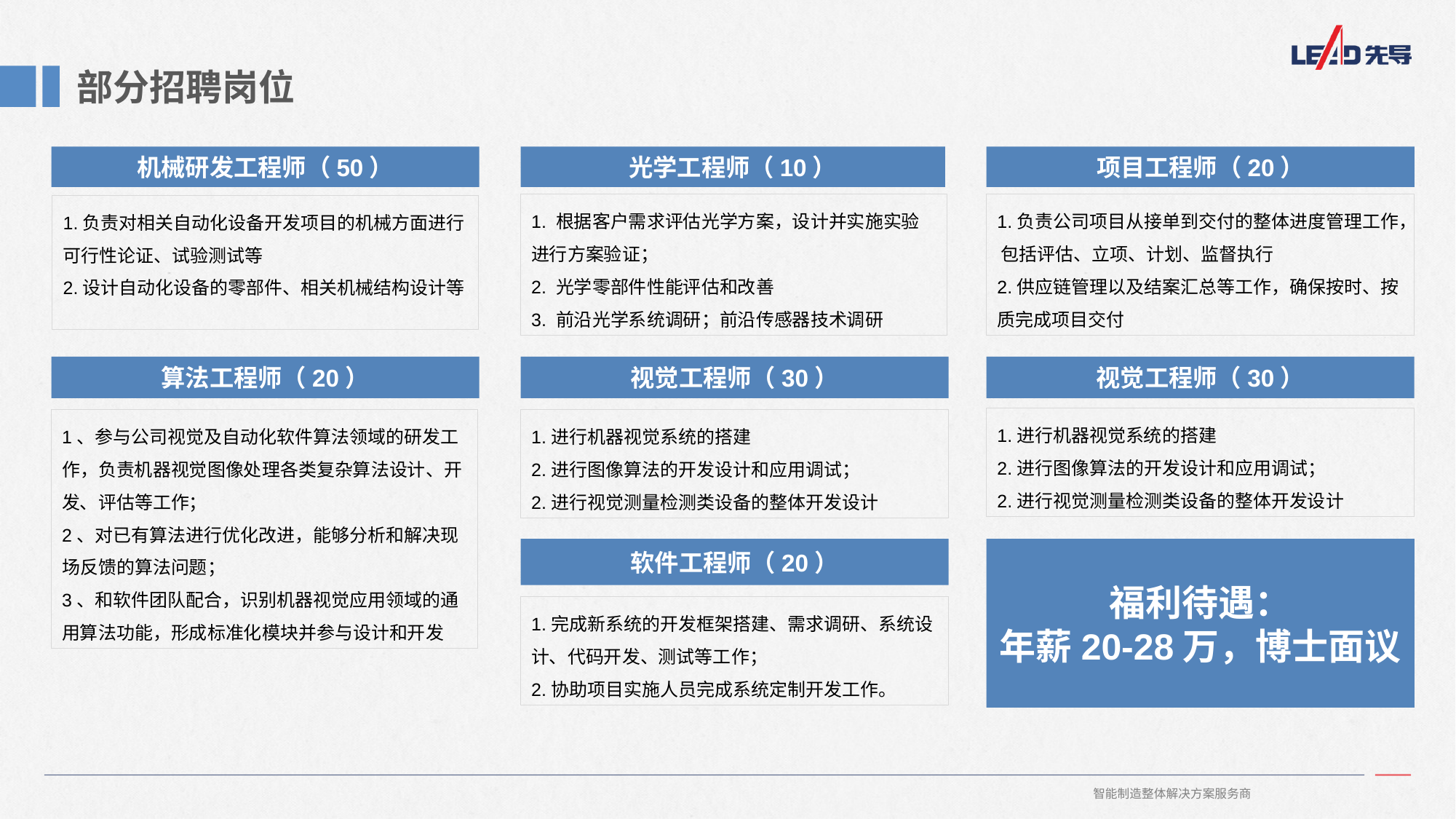

部分招聘岗位

光学工程师（10）
1. 根据客户需求评估光学方案，设计并实施实验进行方案验证；
2. 光学零部件性能评估和改善
3. 前沿光学系统调研；前沿传感器技术调研
机械研发工程师（50）
1.负责对相关自动化设备开发项目的机械方面进行可行性论证、试验测试等
2.设计自动化设备的零部件、相关机械结构设计等

项目工程师（20）
1.负责公司项目从接单到交付的整体进度管理工作， 包括评估、立项、计划、监督执行
2.供应链管理以及结案汇总等工作，确保按时、按质完成项目交付
视觉工程师（30）
1.进行机器视觉系统的搭建
2.进行图像算法的开发设计和应用调试；
2.进行视觉测量检测类设备的整体开发设计
视觉工程师（30）
1.进行机器视觉系统的搭建
2.进行图像算法的开发设计和应用调试；
2.进行视觉测量检测类设备的整体开发设计
算法工程师（20）
1、参与公司视觉及自动化软件算法领域的研发工作，负责机器视觉图像处理各类复杂算法设计、开发、评估等工作；
2、对已有算法进行优化改进，能够分析和解决现场反馈的算法问题；
3、和软件团队配合，识别机器视觉应用领域的通用算法功能，形成标准化模块并参与设计和开发
软件工程师（20）
1.完成新系统的开发框架搭建、需求调研、系统设计、代码开发、测试等工作；
2.协助项目实施人员完成系统定制开发工作。
福利待遇：
年薪20-28万，博士面议